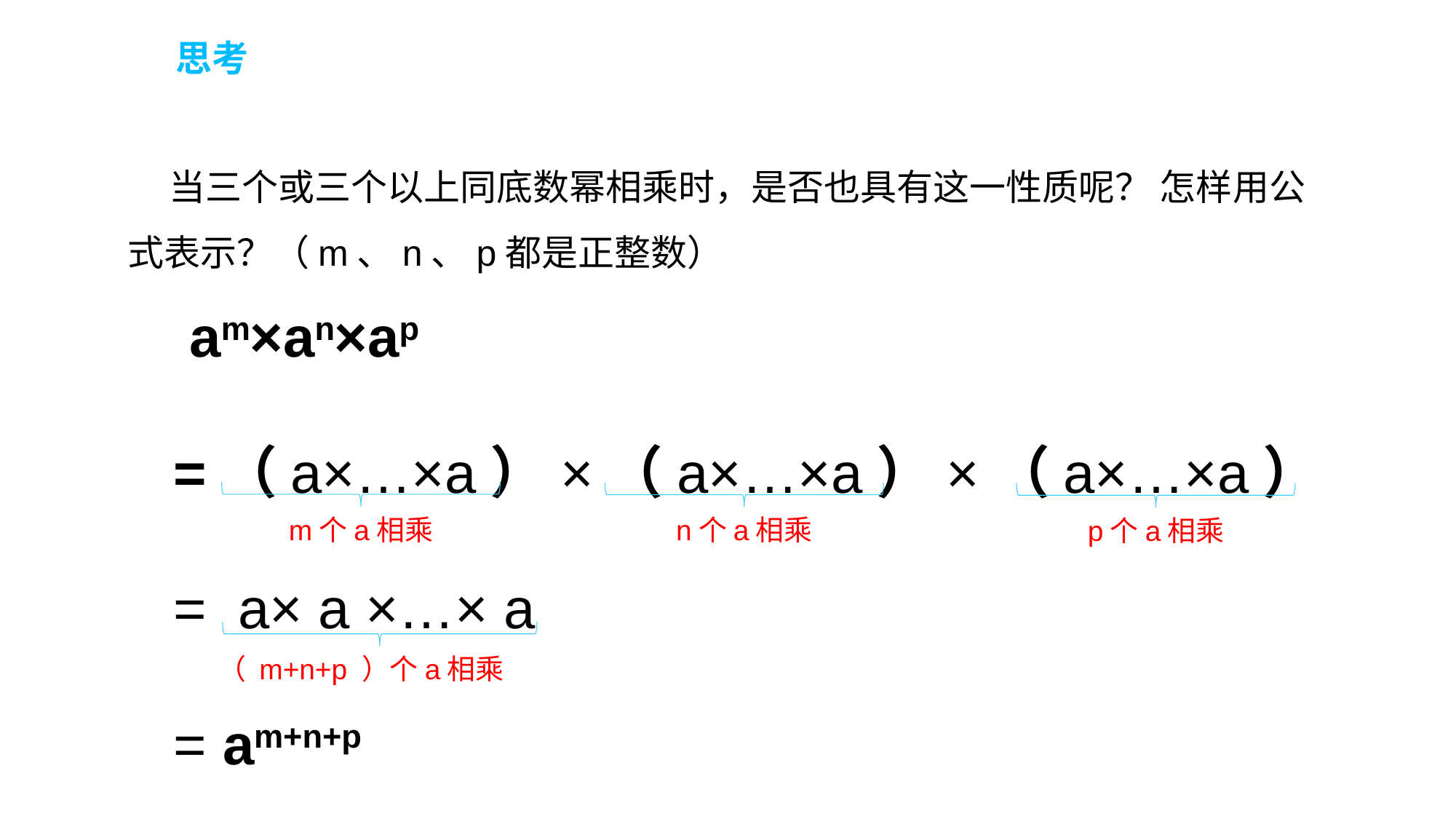

思考
    当三个或三个以上同底数幂相乘时，是否也具有这一性质呢？ 怎样用公式表示？（m、n、p都是正整数）
  am×an×ap

 =（a×…×a）×（a×…×a）×（a×…×a）

 =  a× a ×…× a

 = am+n+p

m个a相乘
n个a相乘
p个a相乘
（ m+n+p ）个a相乘